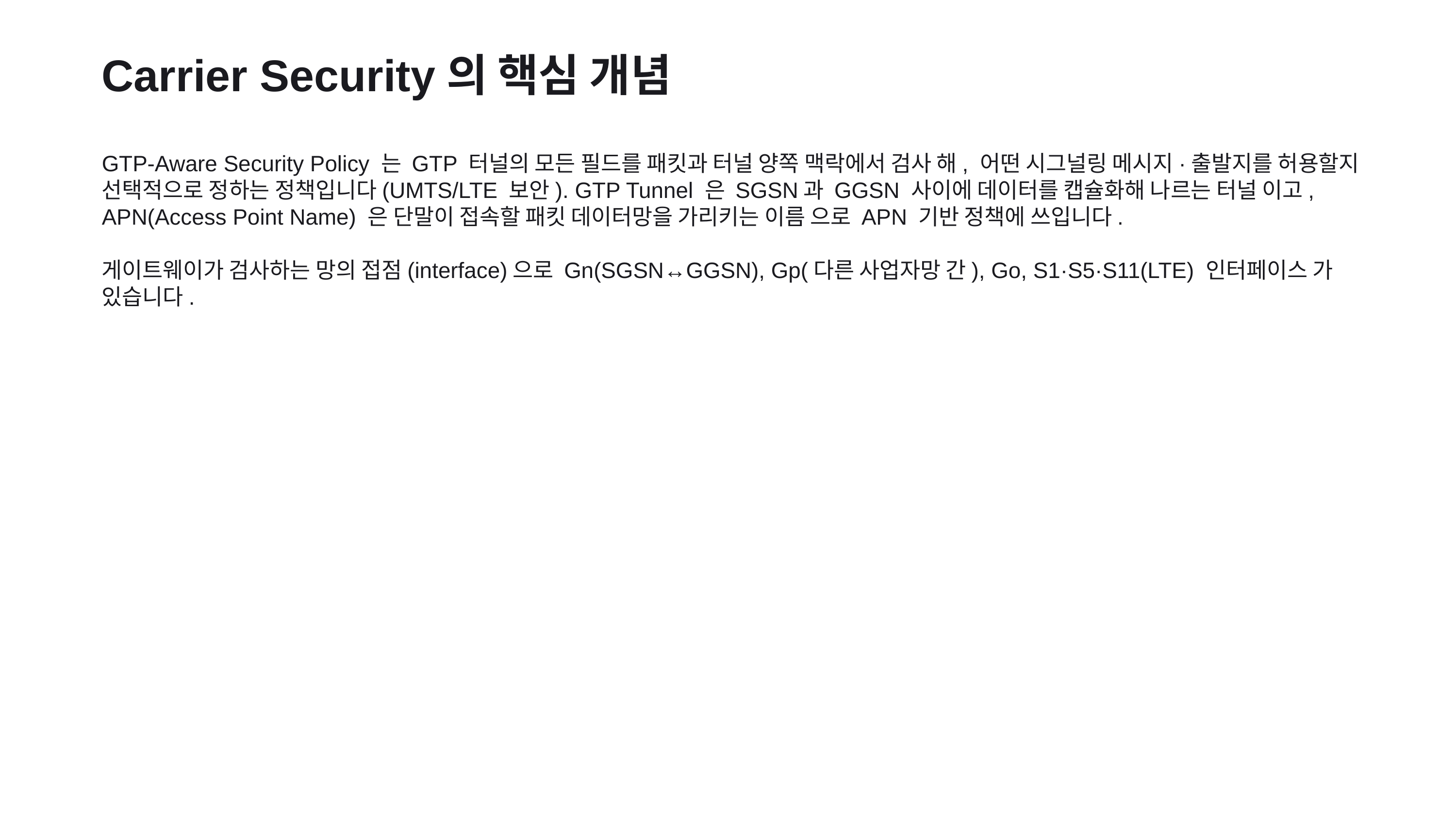

Carrier Security의 핵심 개념
GTP-Aware Security Policy 는 GTP 터널의 모든 필드를 패킷과 터널 양쪽 맥락에서 검사 해, 어떤 시그널링 메시지·출발지를 허용할지 선택적으로 정하는 정책입니다(UMTS/LTE 보안). GTP Tunnel 은 SGSN과 GGSN 사이에 데이터를 캡슐화해 나르는 터널 이고, APN(Access Point Name) 은 단말이 접속할 패킷 데이터망을 가리키는 이름 으로 APN 기반 정책에 쓰입니다.

게이트웨이가 검사하는 망의 접점(interface)으로 Gn(SGSN↔GGSN), Gp(다른 사업자망 간), Go, S1·S5·S11(LTE) 인터페이스 가 있습니다.